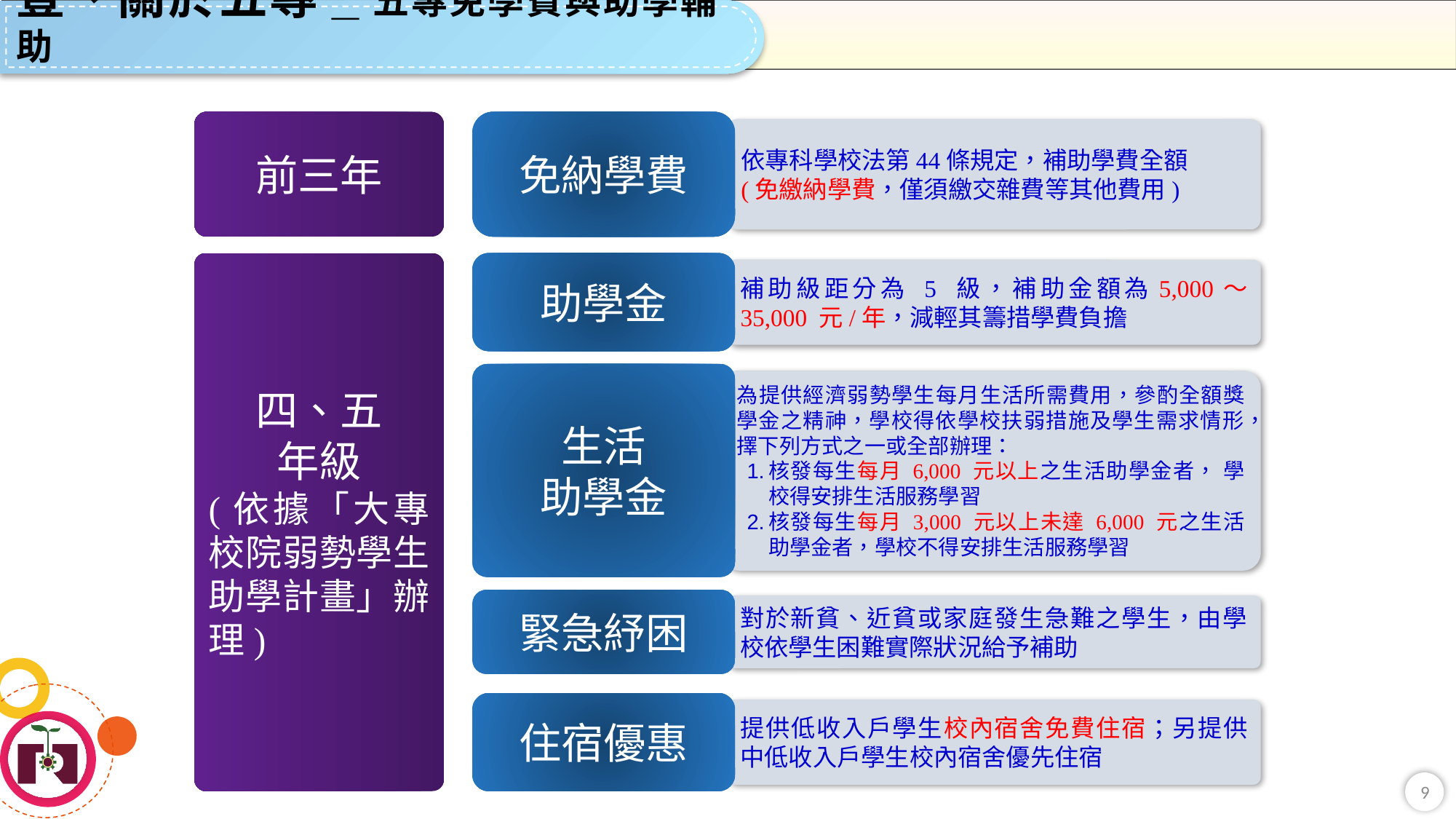

壹、關於五專_五專免學費與助學輔助

前三年
免納學費
依專科學校法第44條規定，補助學費全額
(免繳納學費，僅須繳交雜費等其他費用)
四、五
年級
(依據「大專校院弱勢學生助學計畫」辦理)
助學金
補助級距分為 5 級，補助金額為5,000～ 35,000 元/年，減輕其籌措學費負擔
生活
助學金
為提供經濟弱勢學生每月生活所需費用，參酌全額獎學金之精神，學校得依學校扶弱措施及學生需求情形，擇下列方式之一或全部辦理：
核發每生每月 6,000 元以上之生活助學金者， 學校得安排生活服務學習
核發每生每月 3,000 元以上未達 6,000 元之生活助學金者，學校不得安排生活服務學習
緊急紓困
對於新貧、近貧或家庭發生急難之學生，由學校依學生困難實際狀況給予補助
住宿優惠
提供低收入戶學生校內宿舍免費住宿；另提供中低收入戶學生校內宿舍優先住宿